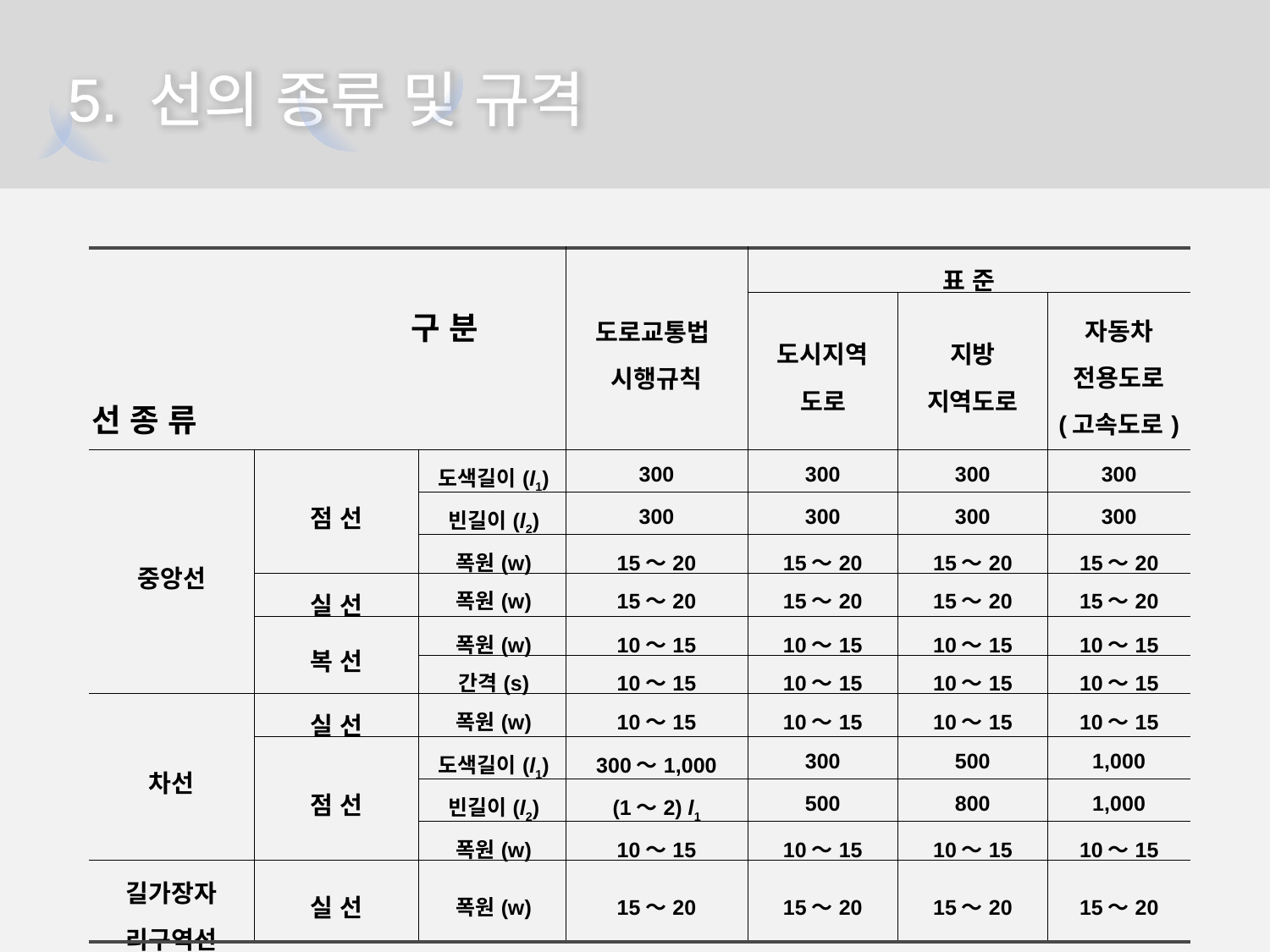

5. 선의 종류 및 규격
| 구 분 선 종 류 |  |  | 도로교통법 시행규칙 | 표 준 |  |  |
| --- | --- | --- | --- | --- | --- | --- |
|  |  |  |  | 도시지역 도로 | 지방 지역도로 | 자동차 전용도로 (고속도로) |
| 중앙선 | 점 선 | 도색길이(l1) | 300 | 300 | 300 | 300 |
|  |  | 빈길이(l2) | 300 | 300 | 300 | 300 |
|  |  | 폭원(w) | 15～20 | 15～20 | 15～20 | 15～20 |
|  | 실 선 | 폭원(w) | 15～20 | 15～20 | 15～20 | 15～20 |
|  | 복 선 | 폭원(w) | 10～15 | 10～15 | 10～15 | 10～15 |
|  |  | 간격(s) | 10～15 | 10～15 | 10～15 | 10～15 |
| 차선 | 실 선 | 폭원(w) | 10～15 | 10～15 | 10～15 | 10～15 |
|  | 점 선 | 도색길이(l1) | 300～1,000 | 300 | 500 | 1,000 |
|  |  | 빈길이(l2) | (1～2) l1 | 500 | 800 | 1,000 |
|  |  | 폭원(w) | 10～15 | 10～15 | 10～15 | 10～15 |
| 길가장자 리구역선 | 실 선 | 폭원(w) | 15～20 | 15～20 | 15～20 | 15～20 |